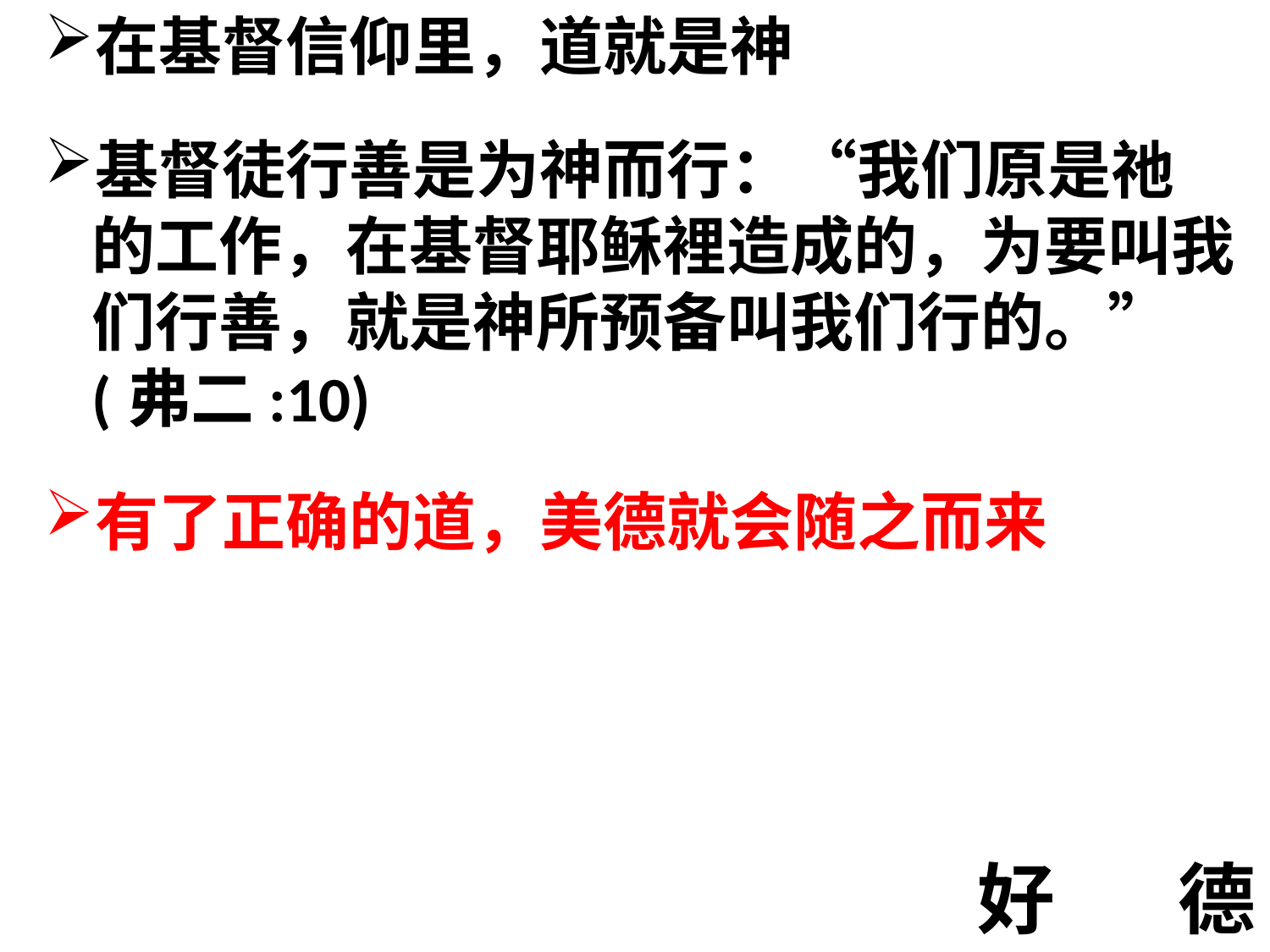

在基督信仰里，道就是神

基督徒行善是为神而行：“我们原是祂的工作，在基督耶稣裡造成的，为要叫我们行善，就是神所预备叫我们行的。” (弗二:10)

有了正确的道，美德就会随之而来
# 好       德